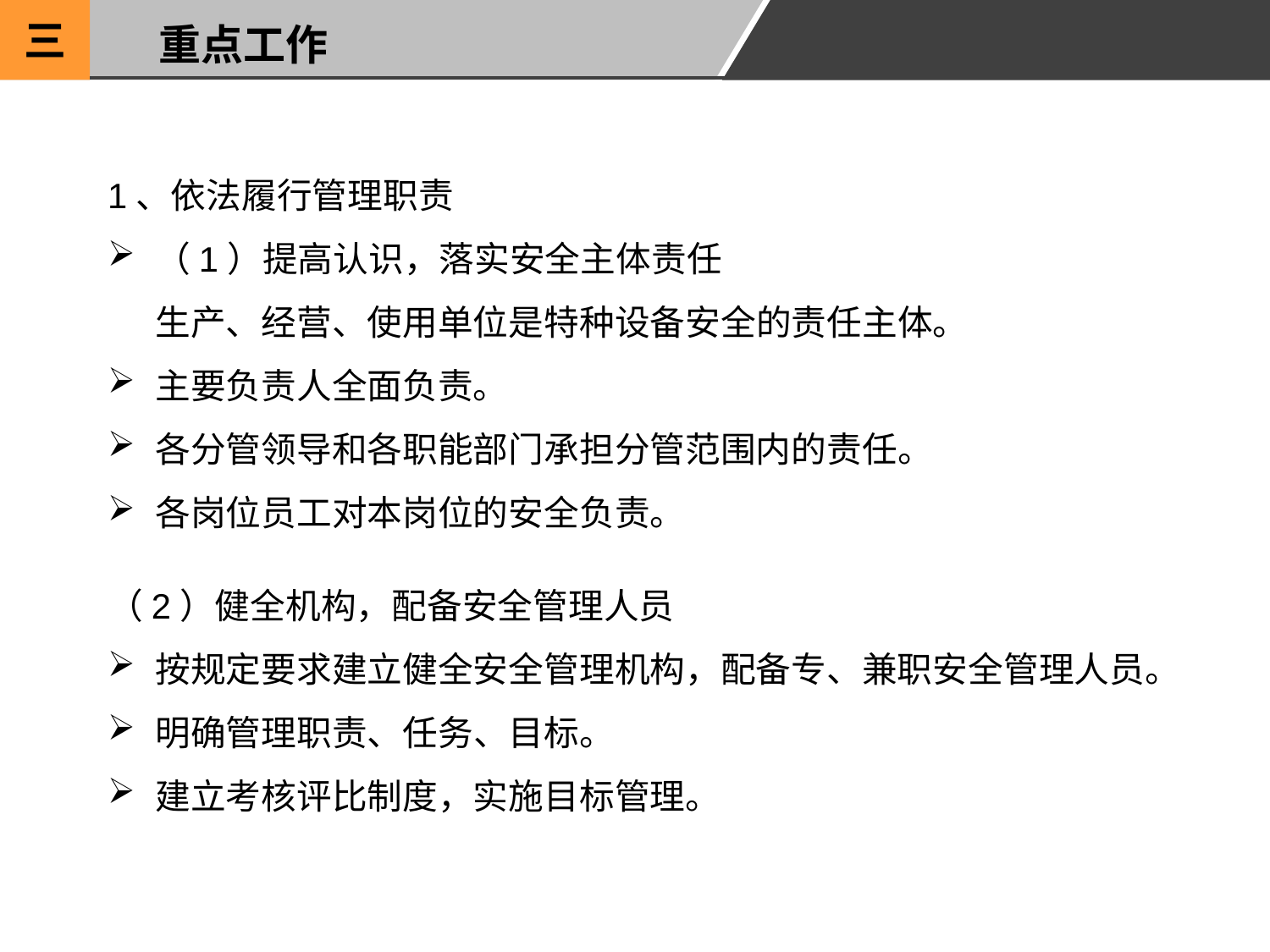

三
重点工作
1、依法履行管理职责
（1）提高认识，落实安全主体责任
生产、经营、使用单位是特种设备安全的责任主体。
主要负责人全面负责。
各分管领导和各职能部门承担分管范围内的责任。
各岗位员工对本岗位的安全负责。
（2）健全机构，配备安全管理人员
按规定要求建立健全安全管理机构，配备专、兼职安全管理人员。
明确管理职责、任务、目标。
建立考核评比制度，实施目标管理。